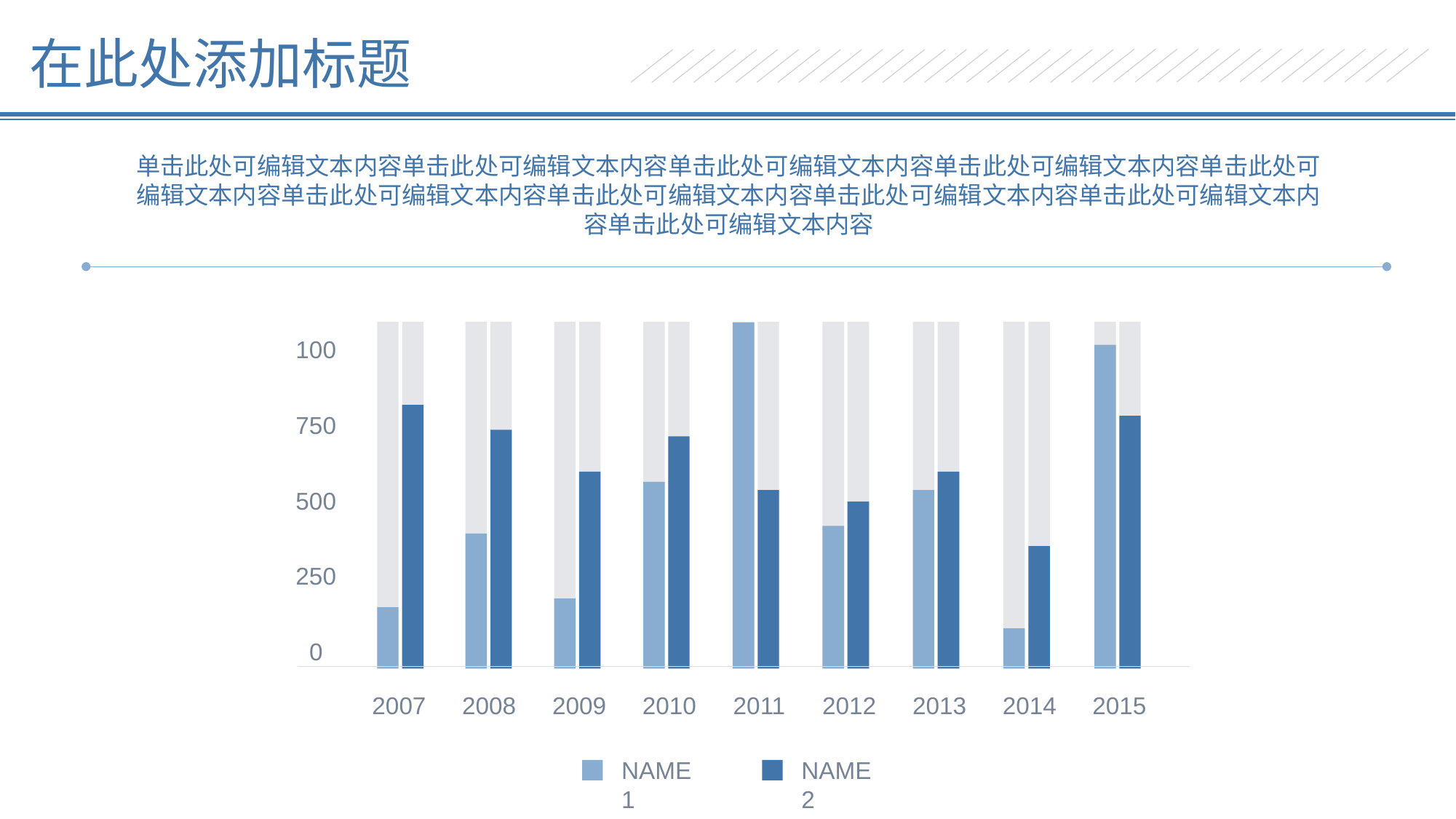

在此处添加标题
单击此处可编辑文本内容单击此处可编辑文本内容单击此处可编辑文本内容单击此处可编辑文本内容单击此处可编辑文本内容单击此处可编辑文本内容单击此处可编辑文本内容单击此处可编辑文本内容单击此处可编辑文本内容单击此处可编辑文本内容
100

750

500

250

0

2007
2008
2009
2010
2011
2012
2013
2014
2015
NAME 1

NAME 2